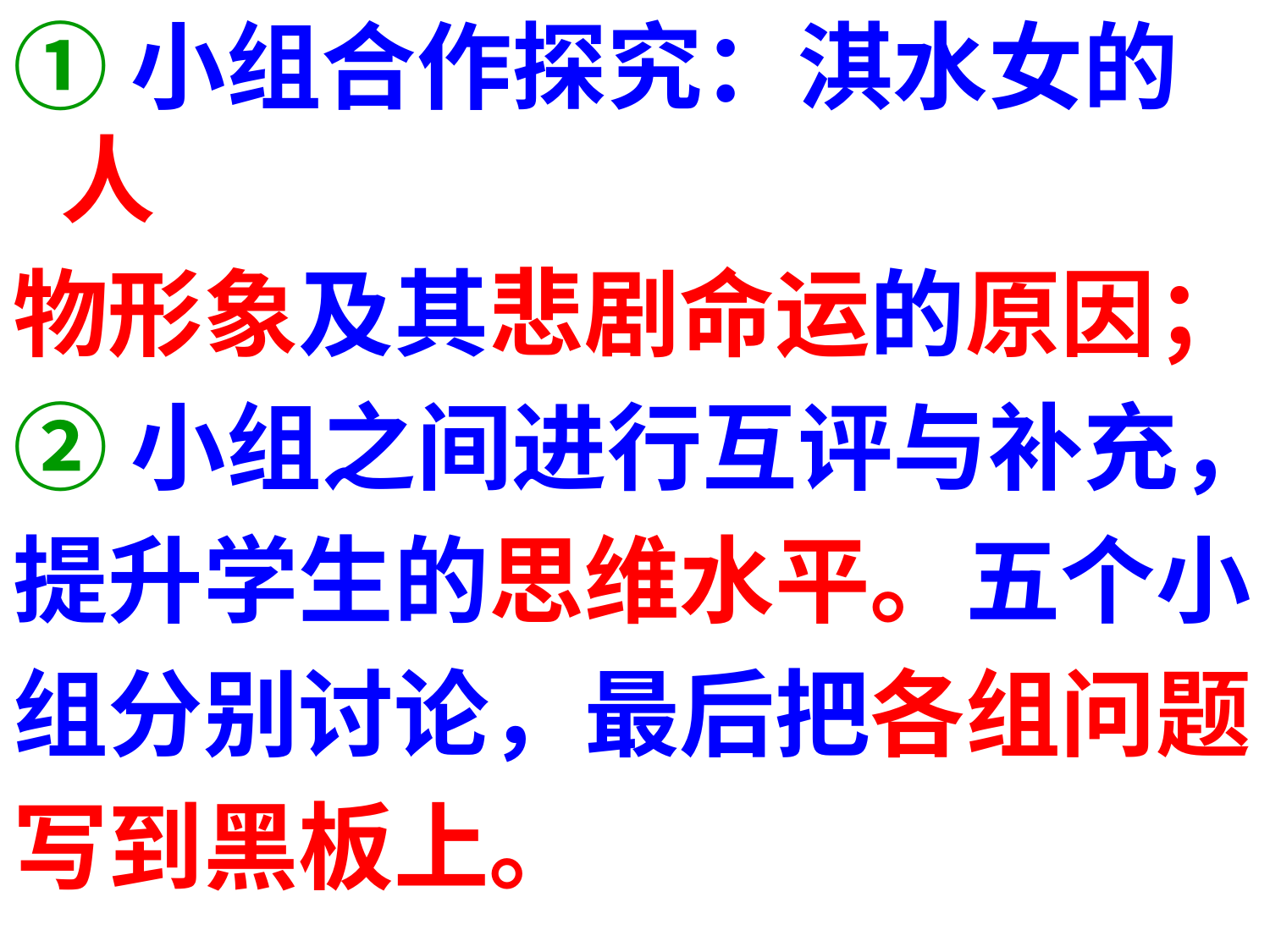

①小组合作探究：淇水女的人
物形象及其悲剧命运的原因；
②小组之间进行互评与补充，
提升学生的思维水平。五个小
组分别讨论，最后把各组问题
写到黑板上。